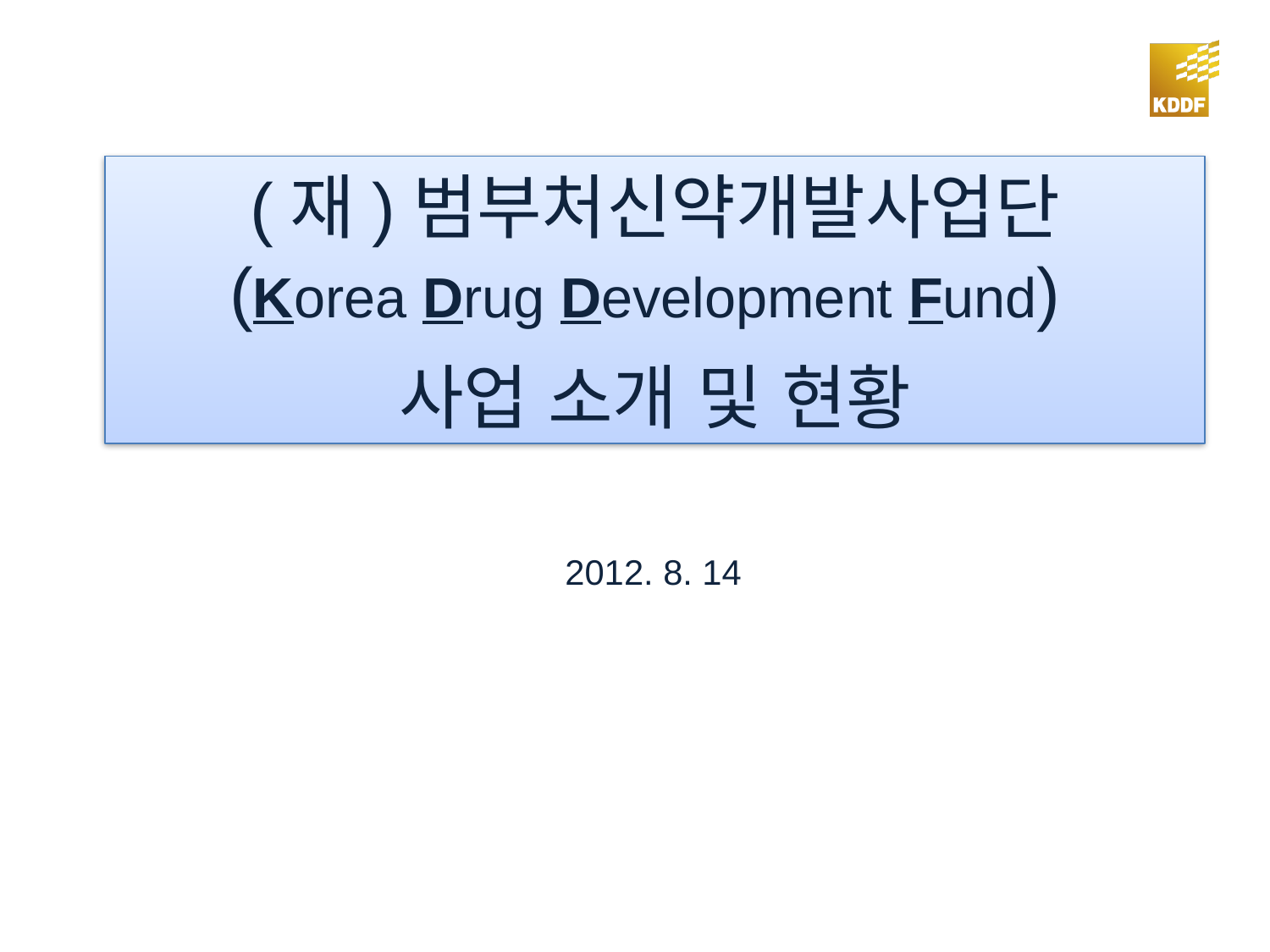

(재)범부처신약개발사업단
(Korea Drug Development Fund)
사업 소개 및 현황
2012. 8. 14